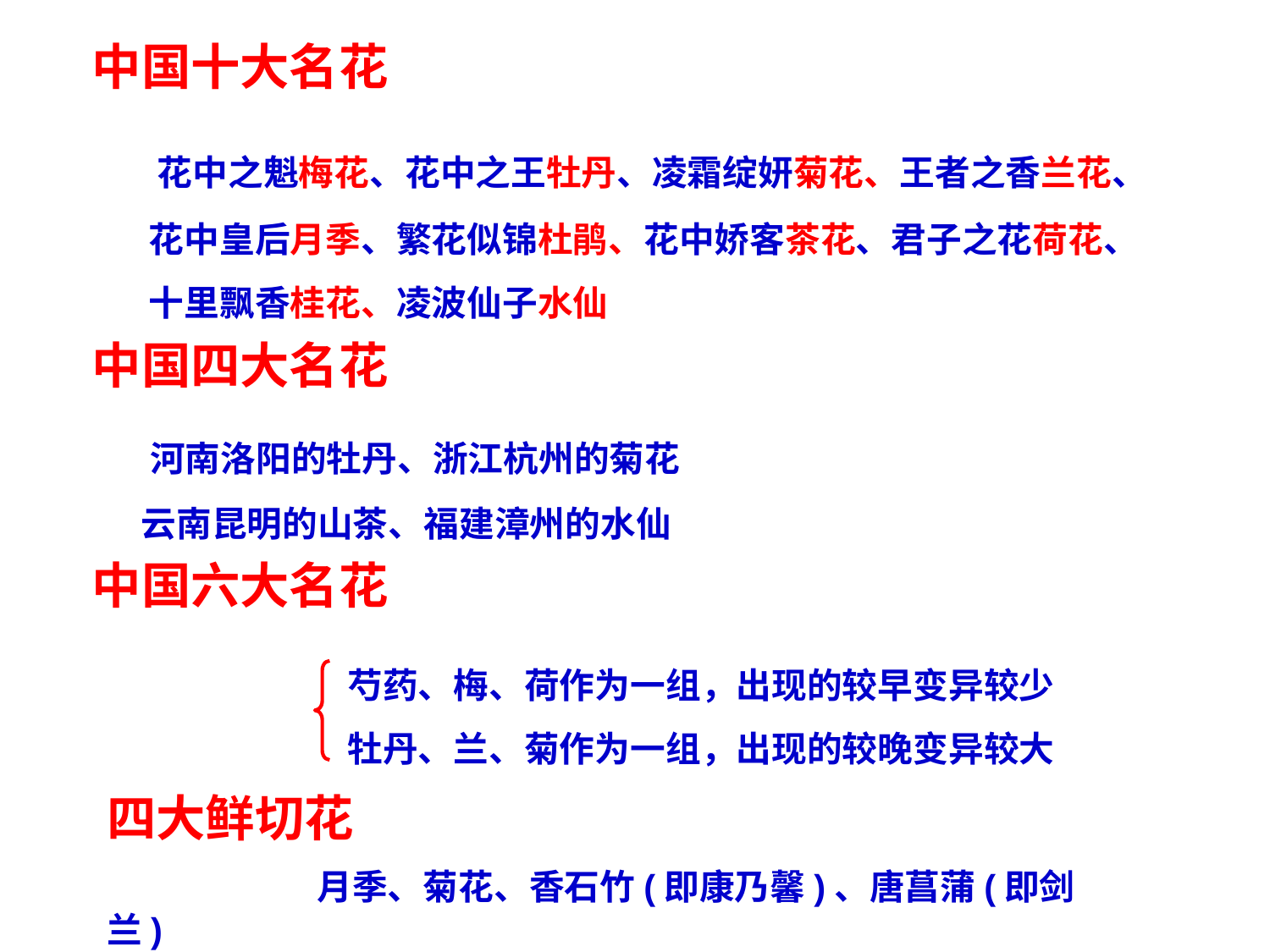

中国十大名花
    花中之魁梅花、花中之王牡丹、凌霜绽妍菊花、王者之香兰花、
      花中皇后月季、繁花似锦杜鹃、花中娇客茶花、君子之花荷花、
      十里飘香桂花、凌波仙子水仙
中国四大名花
     河南洛阳的牡丹、浙江杭州的菊花
     云南昆明的山茶、福建漳州的水仙
中国六大名花
芍药、梅、荷作为一组，出现的较早变异较少
牡丹、兰、菊作为一组，出现的较晚变异较大

四大鲜切花
                     月季、菊花、香石竹(即康乃馨)、唐菖蒲(即剑兰)